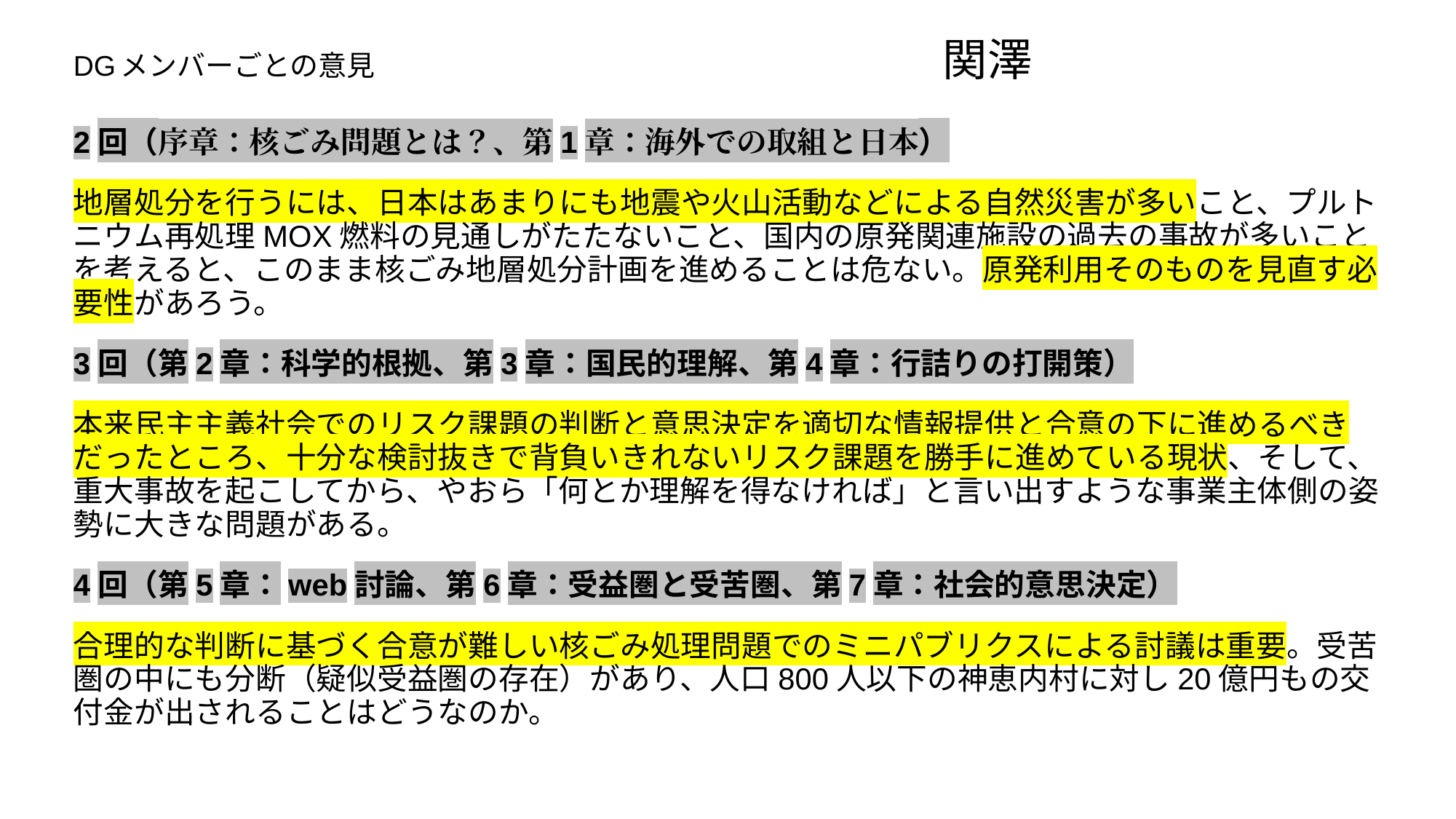

# DGメンバーごとの意見　　　　　　　　　　　　　　　　　　　　関澤
2回（序章：核ごみ問題とは？、第1章：海外での取組と日本）
地層処分を行うには、日本はあまりにも地震や火山活動などによる自然災害が多いこと、プルトニウム再処理MOX燃料の見通しがたたないこと、国内の原発関連施設の過去の事故が多いことを考えると、このまま核ごみ地層処分計画を進めることは危ない。原発利用そのものを見直す必要性があろう。
3回（第2章：科学的根拠、第3章：国民的理解、第4章：行詰りの打開策）
本来民主主義社会でのリスク課題の判断と意思決定を適切な情報提供と合意の下に進めるべきだったところ、十分な検討抜きで背負いきれないリスク課題を勝手に進めている現状、そして、重大事故を起こしてから、やおら「何とか理解を得なければ」と言い出すような事業主体側の姿勢に大きな問題がある。
4回（第5章：web討論、第6章：受益圏と受苦圏、第7章：社会的意思決定）
合理的な判断に基づく合意が難しい核ごみ処理問題でのミニパブリクスによる討議は重要。受苦圏の中にも分断（疑似受益圏の存在）があり、人口800人以下の神恵内村に対し20億円もの交付金が出されることはどうなのか。